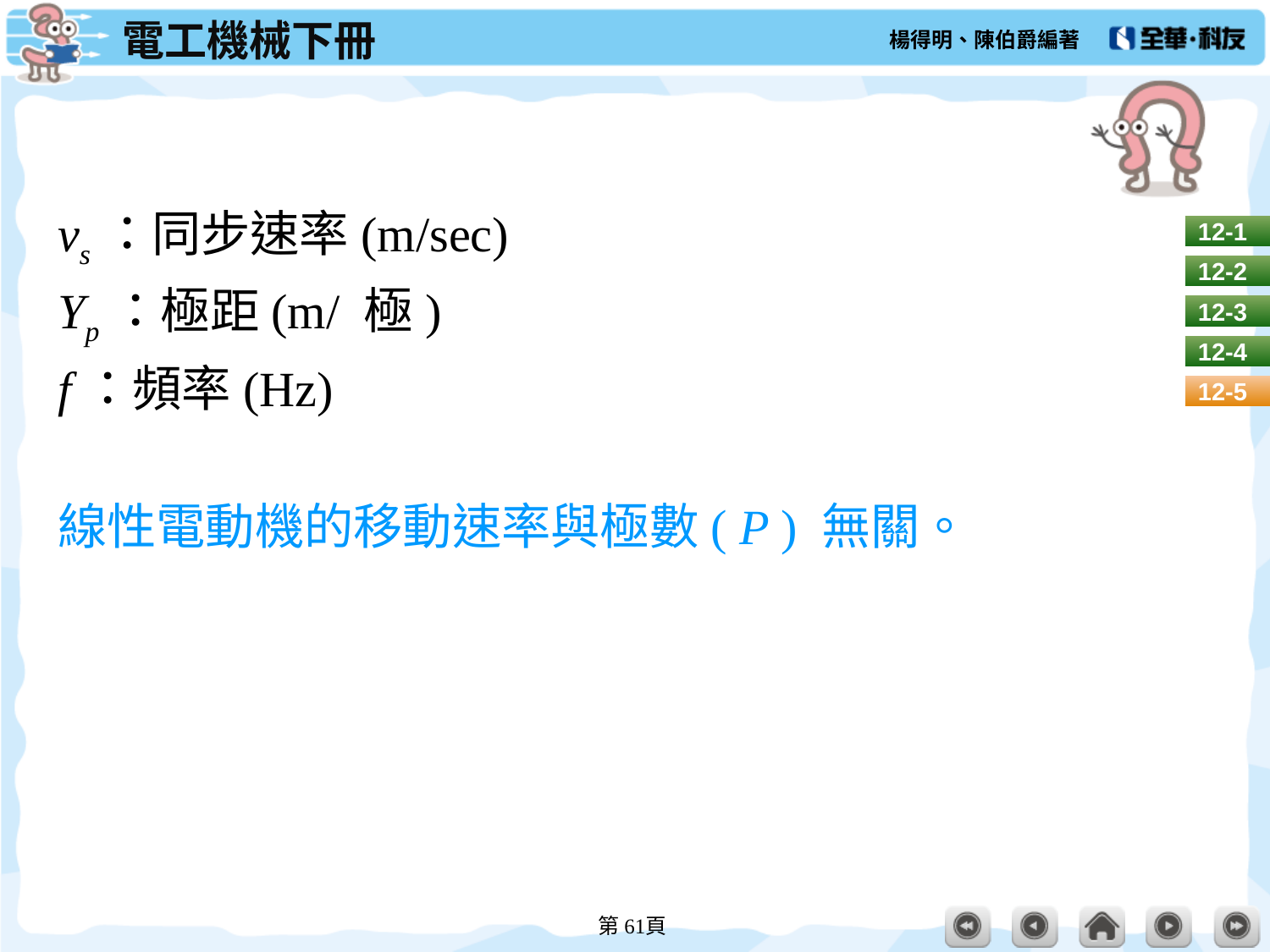

#
vs：同步速率(m/sec)
Yp：極距(m/ 極)
f：頻率(Hz)

線性電動機的移動速率與極數( P ) 無關。